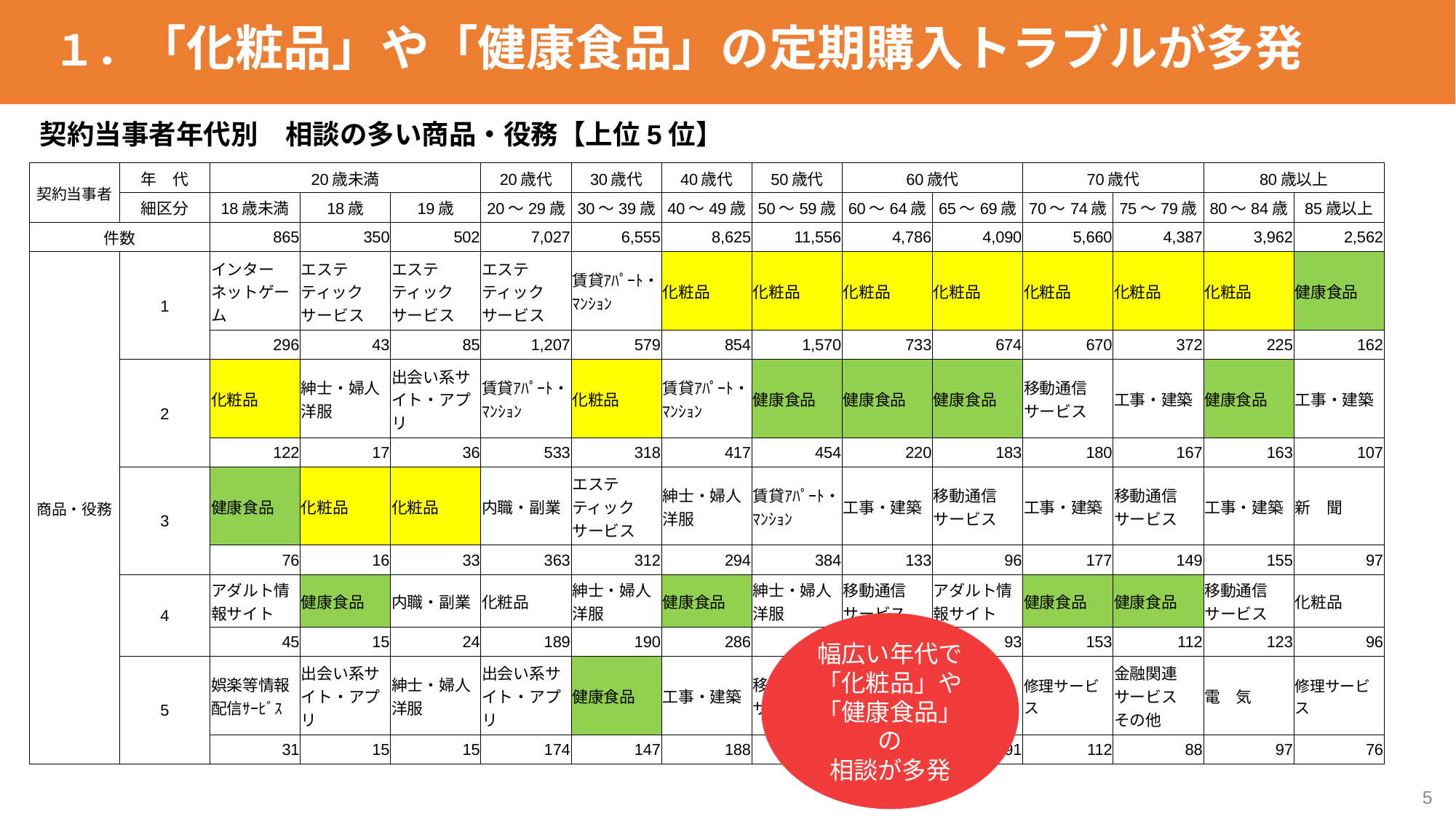

１．「化粧品」や「健康食品」の定期購入トラブルが多発
契約当事者年代別　相談の多い商品・役務【上位5位】
| 契約当事者 | 年　代 | 20歳未満 |  |  | 20歳代 | 30歳代 | 40歳代 | 50歳代 | 60歳代 |  | 70歳代 |  | 80歳以上 |  |
| --- | --- | --- | --- | --- | --- | --- | --- | --- | --- | --- | --- | --- | --- | --- |
|  | 細区分 | 18歳未満 | 18歳 | 19歳 | 20～29歳 | 30～39歳 | 40～49歳 | 50～59歳 | 60～64歳 | 65～69歳 | 70～74歳 | 75～79歳 | 80～84歳 | 85歳以上 |
| 件数 |  | 865 | 350 | 502 | 7,027 | 6,555 | 8,625 | 11,556 | 4,786 | 4,090 | 5,660 | 4,387 | 3,962 | 2,562 |
| 商品・役務 | 1 | インターネットゲーム | エステ ティック サービス | エステ ティック サービス | エステ ティック サービス | 賃貸ｱﾊﾟｰﾄ・ﾏﾝｼｮﾝ | 化粧品 | 化粧品 | 化粧品 | 化粧品 | 化粧品 | 化粧品 | 化粧品 | 健康食品 |
|  |  | 296 | 43 | 85 | 1,207 | 579 | 854 | 1,570 | 733 | 674 | 670 | 372 | 225 | 162 |
|  | 2 | 化粧品 | 紳士・婦人洋服 | 出会い系サイト・アプリ | 賃貸ｱﾊﾟｰﾄ・ﾏﾝｼｮﾝ | 化粧品 | 賃貸ｱﾊﾟｰﾄ・ﾏﾝｼｮﾝ | 健康食品 | 健康食品 | 健康食品 | 移動通信 サービス | 工事・建築 | 健康食品 | 工事・建築 |
|  |  | 122 | 17 | 36 | 533 | 318 | 417 | 454 | 220 | 183 | 180 | 167 | 163 | 107 |
|  | 3 | 健康食品 | 化粧品 | 化粧品 | 内職・副業 | エステ ティック サービス | 紳士・婦人洋服 | 賃貸ｱﾊﾟｰﾄ・ﾏﾝｼｮﾝ | 工事・建築 | 移動通信 サービス | 工事・建築 | 移動通信 サービス | 工事・建築 | 新　聞 |
|  |  | 76 | 16 | 33 | 363 | 312 | 294 | 384 | 133 | 96 | 177 | 149 | 155 | 97 |
|  | 4 | アダルト情報サイト | 健康食品 | 内職・副業 | 化粧品 | 紳士・婦人洋服 | 健康食品 | 紳士・婦人洋服 | 移動通信 サービス | アダルト情報サイト | 健康食品 | 健康食品 | 移動通信 サービス | 化粧品 |
|  |  | 45 | 15 | 24 | 189 | 190 | 286 | 330 | 113 | 93 | 153 | 112 | 123 | 96 |
|  | 5 | 娯楽等情報配信ｻｰﾋﾞｽ | 出会い系サイト・アプリ | 紳士・婦人洋服 | 出会い系サイト・アプリ | 健康食品 | 工事・建築 | 移動通信サービス | 賃貸ｱﾊﾟｰﾄ・ﾏﾝｼｮﾝ | 工事・建築 | 修理サービス | 金融関連 サービス その他 | 電　気 | 修理サービス |
|  |  | 31 | 15 | 15 | 174 | 147 | 188 | 297 | 106 | 91 | 112 | 88 | 97 | 76 |
幅広い年代で
「化粧品」や
「健康食品」の
相談が多発
5